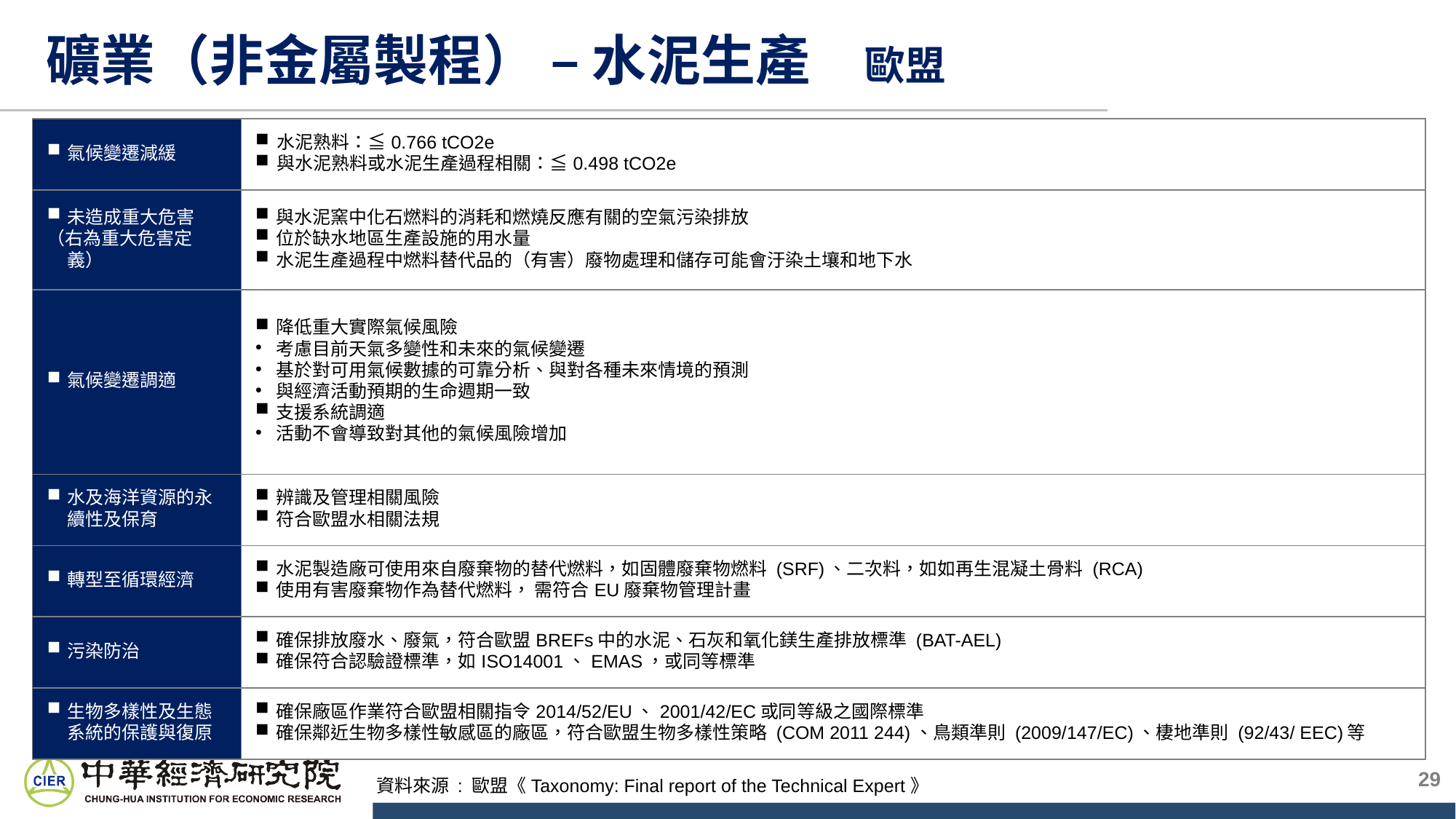

# 礦業（非金屬製程） – 水泥生產　歐盟
| 氣候變遷減緩 | 水泥熟料：≦0.766 tCO2e 與水泥熟料或水泥生產過程相關：≦0.498 tCO2e |
| --- | --- |
| 未造成重大危害 （右為重大危害定義） | 與水泥窯中化石燃料的消耗和燃燒反應有關的空氣污染排放 位於缺水地區生產設施的用水量 水泥生產過程中燃料替代品的（有害）廢物處理和儲存可能會汙染土壤和地下水 |
| 氣候變遷調適 | 降低重大實際氣候風險 考慮目前天氣多變性和未來的氣候變遷 基於對可用氣候數據的可靠分析、與對各種未來情境的預測 與經濟活動預期的生命週期一致 支援系統調適 活動不會導致對其他的氣候風險增加 |
| 水及海洋資源的永續性及保育 | 辨識及管理相關風險 符合歐盟水相關法規 |
| 轉型至循環經濟 | 水泥製造廠可使用來自廢棄物的替代燃料，如固體廢棄物燃料 (SRF)、二次料，如如再生混凝土骨料 (RCA) 使用有害廢棄物作為替代燃料， 需符合EU廢棄物管理計畫 |
| 污染防治 | 確保排放廢水、廢氣，符合歐盟BREFs中的水泥、石灰和氧化鎂生產排放標準 (BAT-AEL) 確保符合認驗證標準，如ISO14001、EMAS，或同等標準 |
| 生物多樣性及生態系統的保護與復原 | 確保廠區作業符合歐盟相關指令2014/52/EU、2001/42/EC或同等級之國際標準 確保鄰近生物多樣性敏感區的廠區，符合歐盟生物多樣性策略 (COM 2011 244)、鳥類準則 (2009/147/EC)、棲地準則 (92/43/ EEC)等 |
29
資料來源 : 歐盟《Taxonomy: Final report of the Technical Expert》